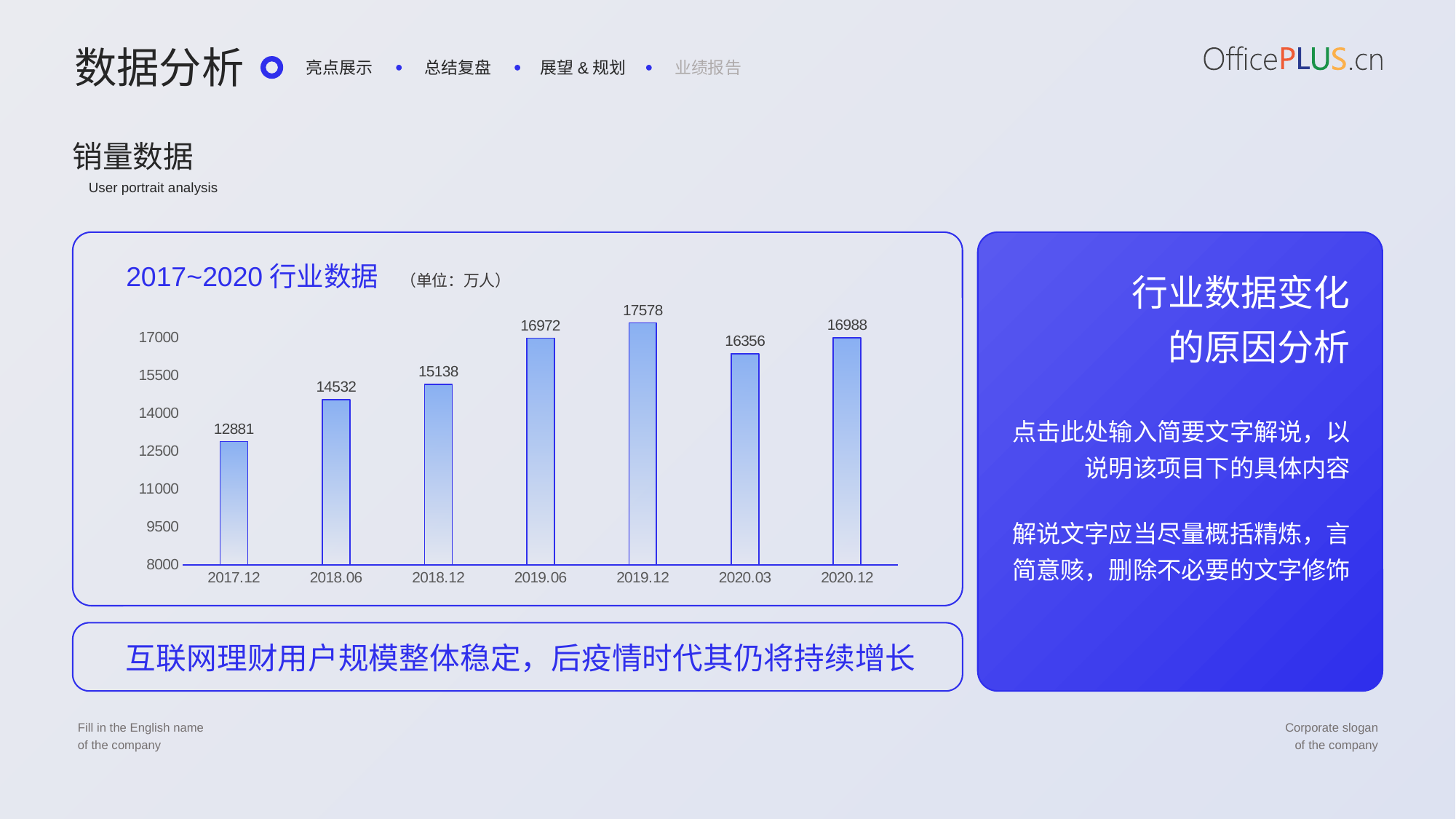

数据分析

亮点展示
总结复盘
展望&规划
业绩报告

销量数据
User portrait analysis

行业数据变化
的原因分析
2017~2020行业数据
（单位：万人）

### Chart

| Category | 系列 1 |
|---|---|
| 2017.12 | 12881.0 |
| 2018.06 | 14532.0 |
| 2018.12 | 15138.0 |
| 2019.06 | 16972.0 |
| 2019.12 | 17578.0 |
| 2020.03 | 16356.0 |
| 2020.12 | 16988.0 |
点击此处输入简要文字解说，以说明该项目下的具体内容
解说文字应当尽量概括精炼，言简意赅，删除不必要的文字修饰

互联网理财用户规模整体稳定，后疫情时代其仍将持续增长
Fill in the English name
of the company
Corporate slogan
of the company